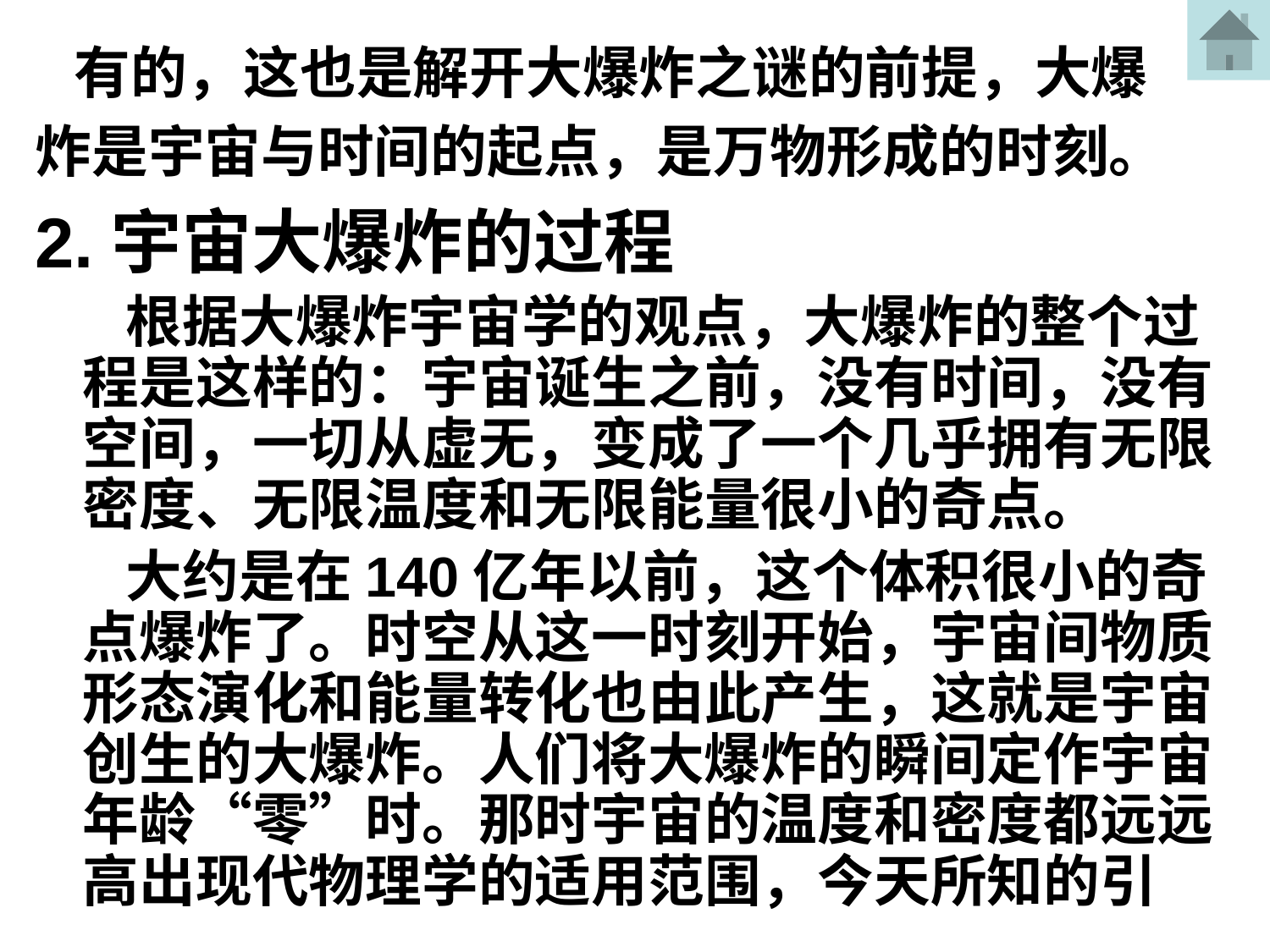

有的，这也是解开大爆炸之谜的前提，大爆
炸是宇宙与时间的起点，是万物形成的时刻。
2.宇宙大爆炸的过程
      根据大爆炸宇宙学的观点，大爆炸的整个过程是这样的：宇宙诞生之前，没有时间，没有空间，一切从虚无，变成了一个几乎拥有无限密度、无限温度和无限能量很小的奇点。
      大约是在140亿年以前，这个体积很小的奇点爆炸了。时空从这一时刻开始，宇宙间物质形态演化和能量转化也由此产生，这就是宇宙创生的大爆炸。人们将大爆炸的瞬间定作宇宙年龄“零”时。那时宇宙的温度和密度都远远高出现代物理学的适用范围，今天所知的引